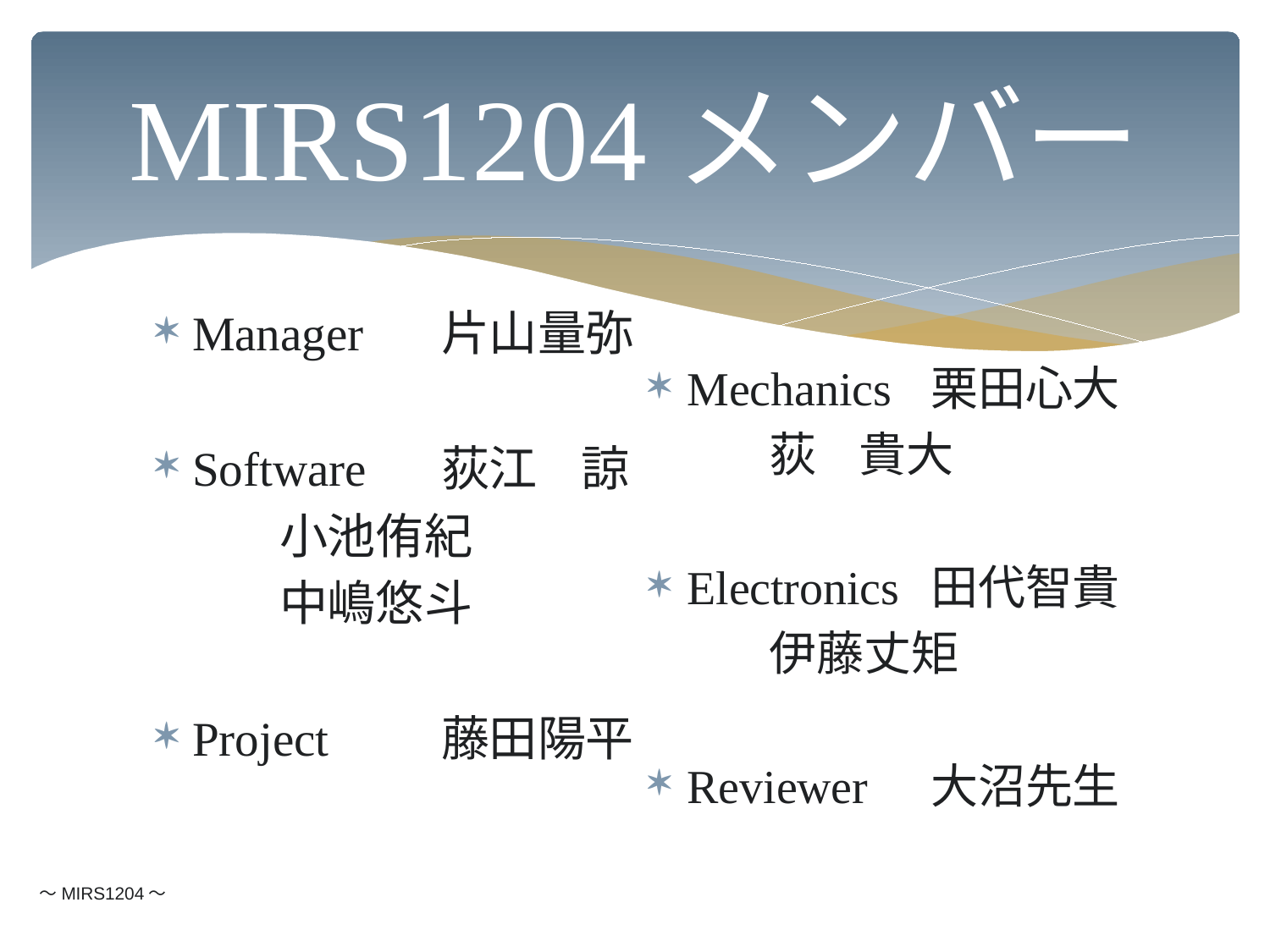

# MIRS1204メンバー

Mechanics	栗田心大
　　		荻    貴大

Electronics	田代智貴
		伊藤丈矩

Reviewer	大沼先生

Manager	片山量弥

Software	荻江    諒
		小池侑紀
		中嶋悠斗

Project	藤田陽平

～MIRS1204～